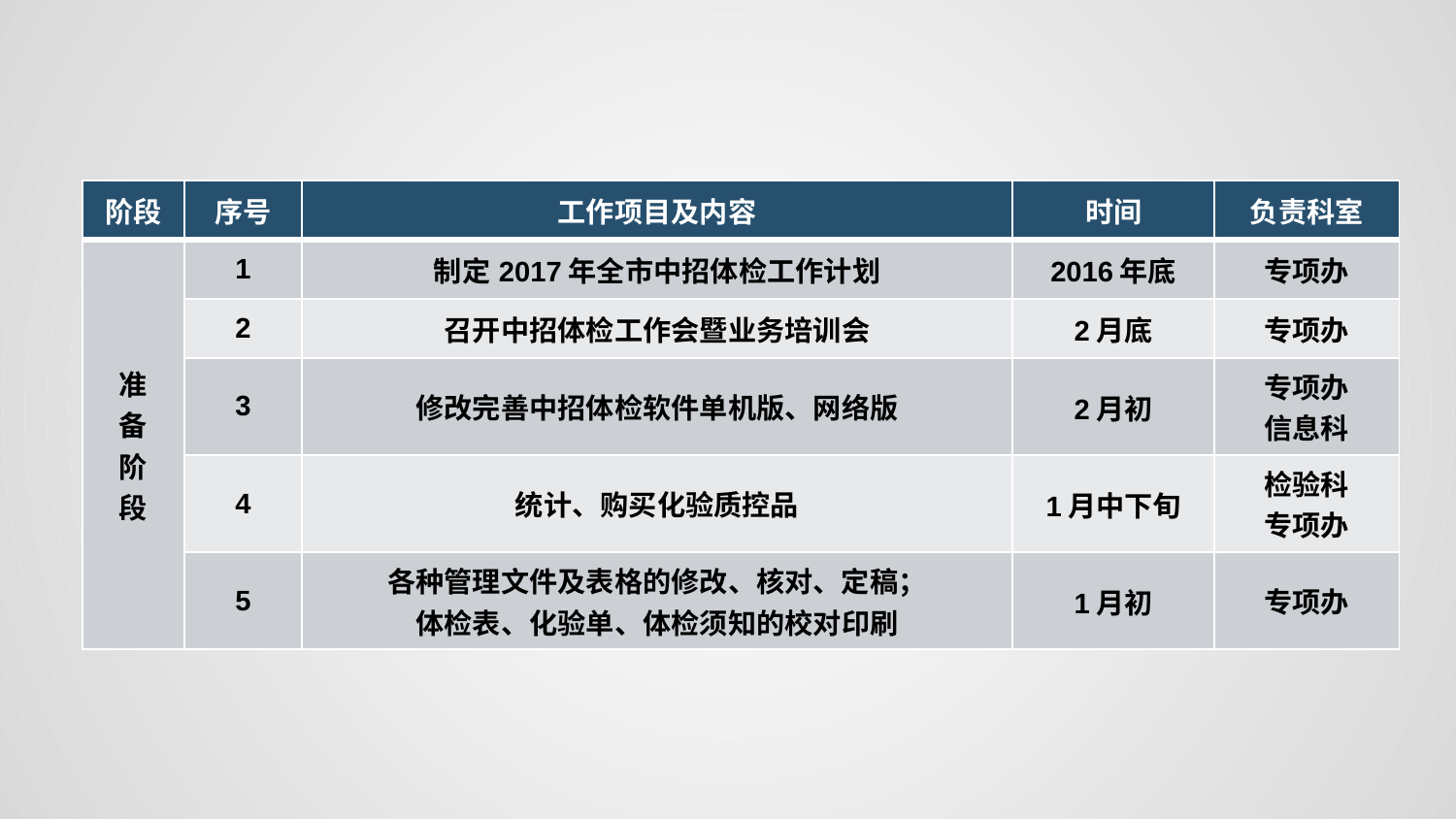

| 阶段 | 序号 | 工作项目及内容 | 时间 | 负责科室 |
| --- | --- | --- | --- | --- |
| 准 备 阶 段 | 1 | 制定2017年全市中招体检工作计划 | 2016年底 | 专项办 |
|  | 2 | 召开中招体检工作会暨业务培训会 | 2月底 | 专项办 |
|  | 3 | 修改完善中招体检软件单机版、网络版 | 2月初 | 专项办 信息科 |
|  | 4 | 统计、购买化验质控品 | 1月中下旬 | 检验科 专项办 |
|  | 5 | 各种管理文件及表格的修改、核对、定稿； 体检表、化验单、体检须知的校对印刷 | 1月初 | 专项办 |
|  |  |  |  |
| --- | --- | --- | --- |
|  |  |  |  |
|  |  |  |  |
|  |  |  |  |
|  |  |  |  |
|  |  |  |  |
|  |  |  |  |
| --- | --- | --- | --- |
|  |  |  |  |
|  |  |  |  |
|  |  |  |  |
|  |  |  |  |
|  |  |  |  |